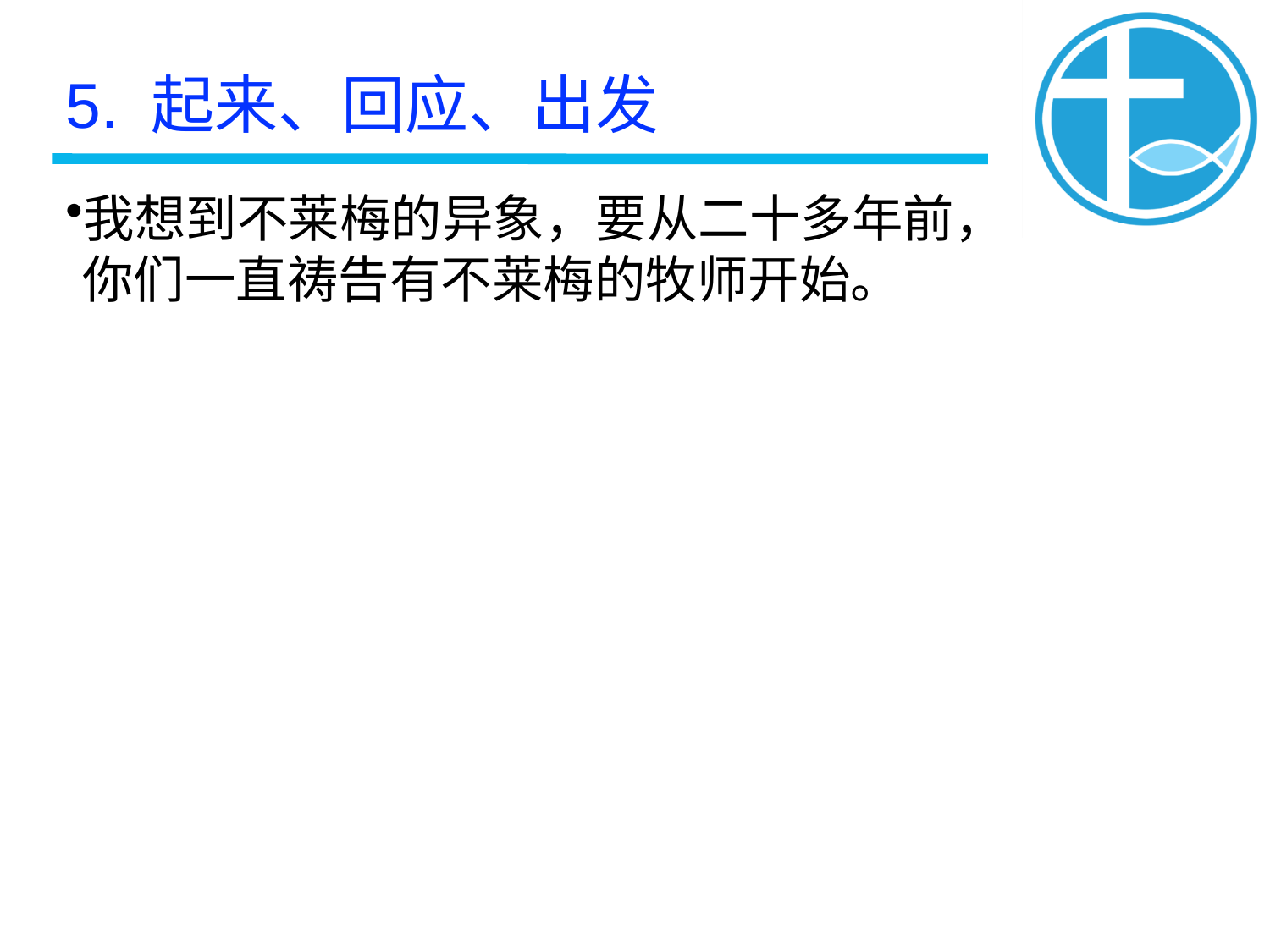

5. 起来、回应、出发
我想到不莱梅的异象，要从二十多年前，你们一直祷告有不莱梅的牧师开始。